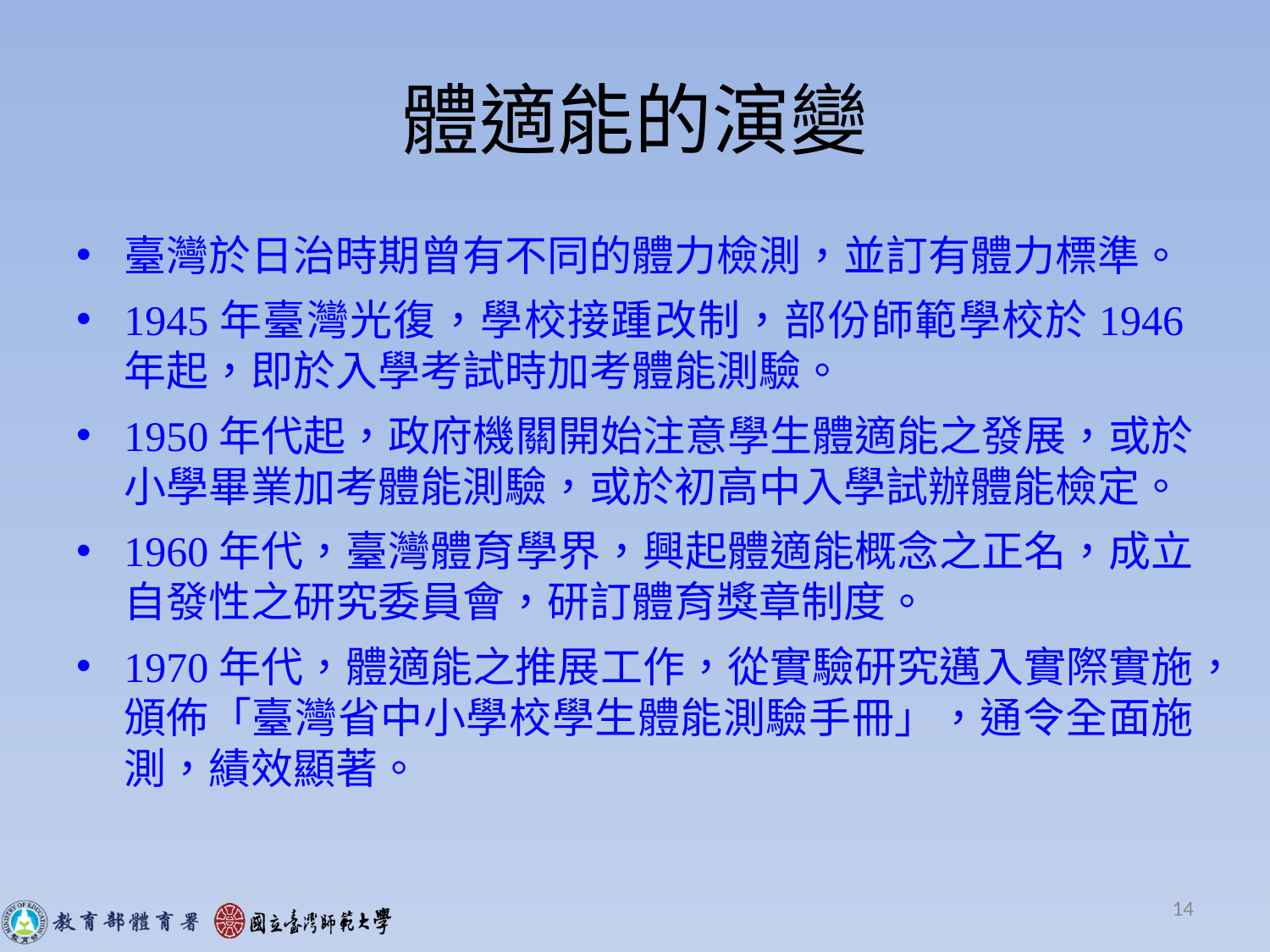

# 體適能的演變
臺灣於日治時期曾有不同的體力檢測，並訂有體力標準。
1945年臺灣光復，學校接踵改制，部份師範學校於1946年起，即於入學考試時加考體能測驗。
1950年代起，政府機關開始注意學生體適能之發展，或於小學畢業加考體能測驗，或於初高中入學試辦體能檢定。
1960年代，臺灣體育學界，興起體適能概念之正名，成立自發性之研究委員會，研訂體育獎章制度。
1970年代，體適能之推展工作，從實驗研究邁入實際實施，頒佈「臺灣省中小學校學生體能測驗手冊」，通令全面施測，績效顯著。
14